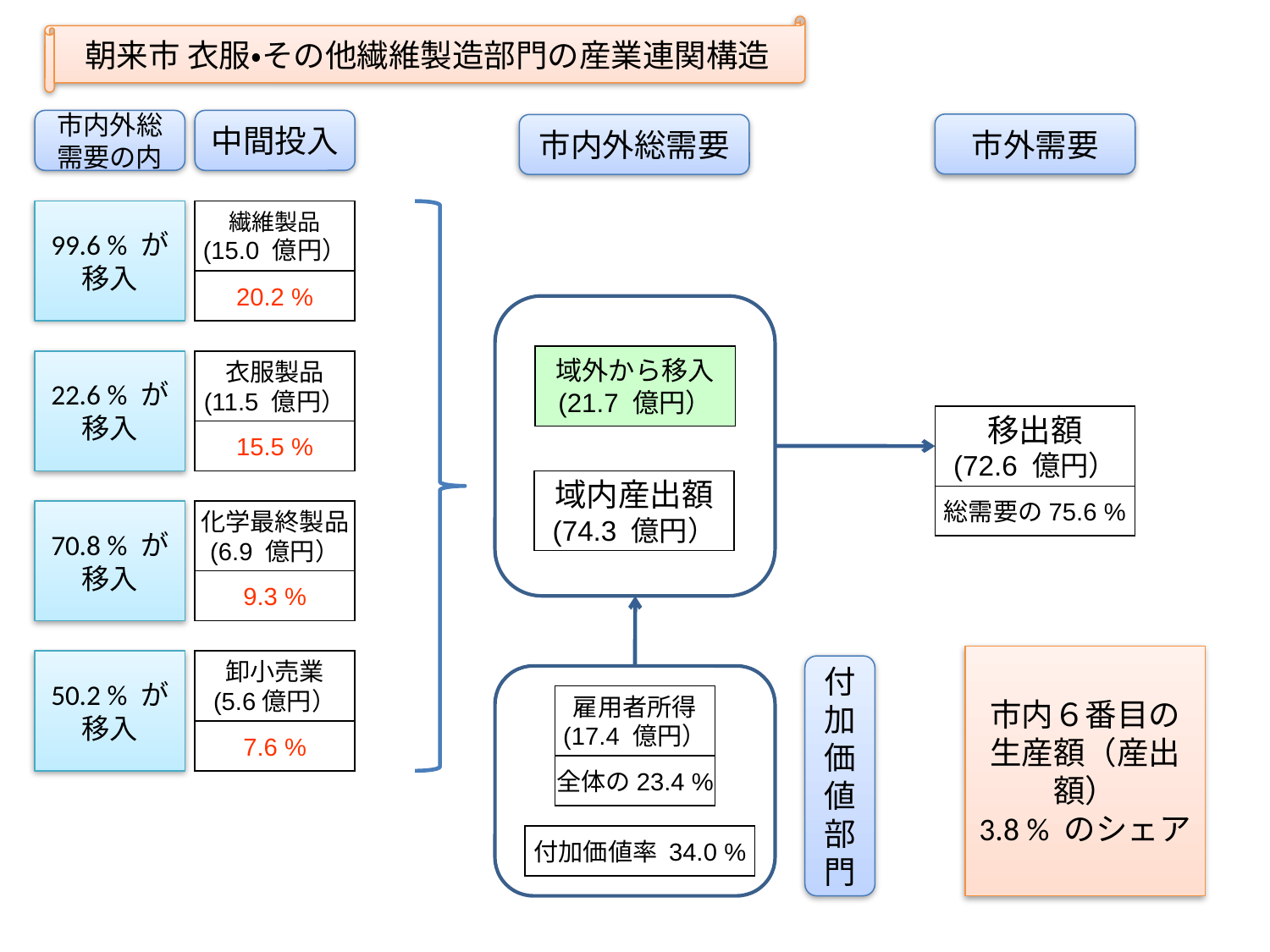

朝来市 衣服・その他繊維製造部門の産業連関構造
市内外総需要の内
中間投入
市外需要
市内外総需要
99.6 % が
移入
繊維製品
(15.0 億円）

20.2 %

域外から移入
(21.7 億円）
22.6 % が移入
衣服製品
(11.5 億円）
移出額
(72.6 億円）
15.5 %
域内産出額
(74.3 億円）
総需要の75.6 %
70.8 % が
移入
化学最終製品
(6.9 億円）
9.3 %
市内６番目の生産額（産出額）
3.8 % のシェア
50.2 % が
移入
卸小売業
(5.6億円）
付加価値部門

雇用者所得
(17.4 億円）
7.6 %
全体の23.4 %
付加価値率 34.0 %